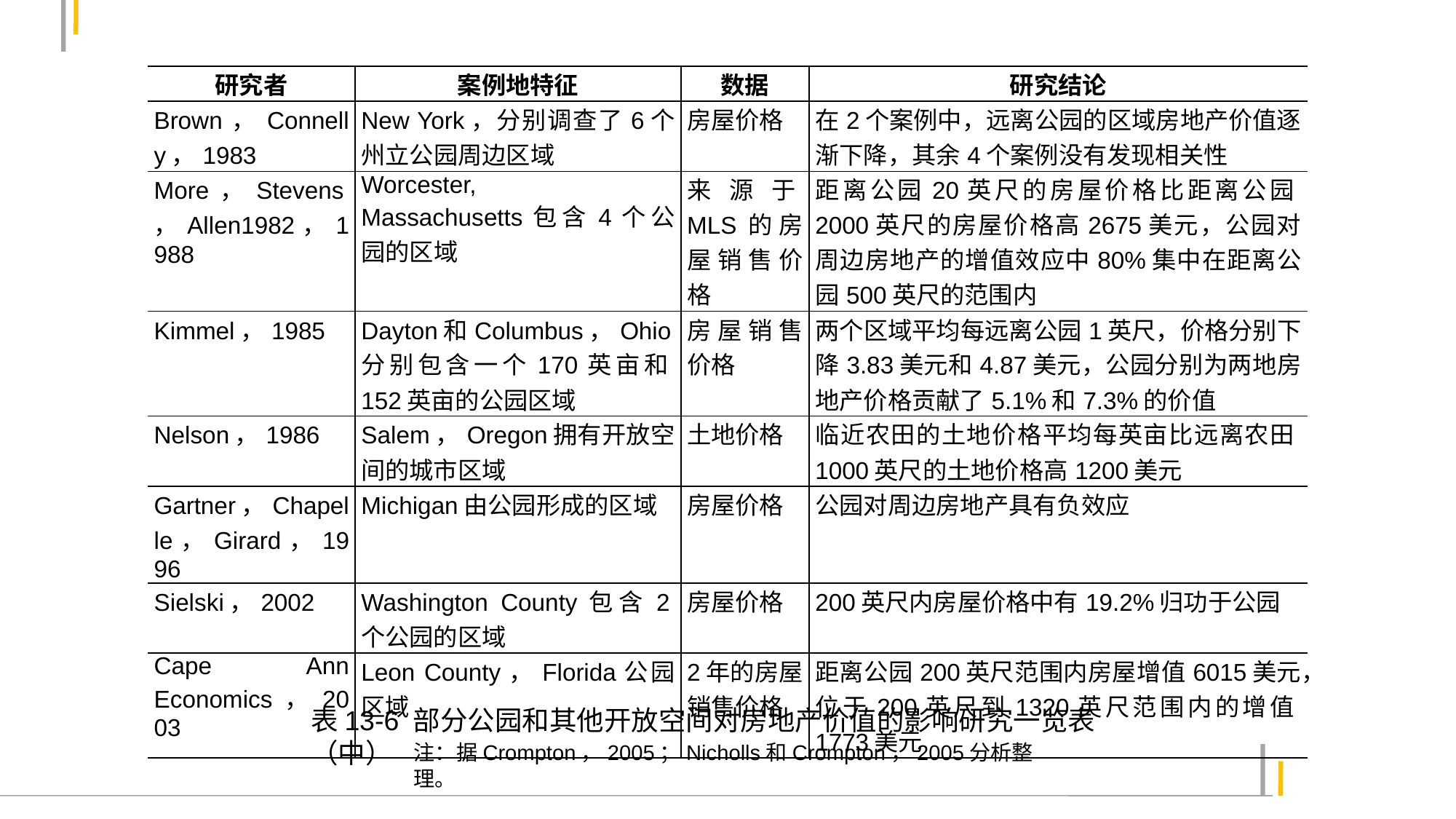

| 研究者 | 案例地特征 | 数据 | 研究结论 |
| --- | --- | --- | --- |
| Brown，Connelly，1983 | New York，分别调查了6个州立公园周边区域 | 房屋价格 | 在2个案例中，远离公园的区域房地产价值逐渐下降，其余4个案例没有发现相关性 |
| More，Stevens，Allen1982，1988 | Worcester, Massachusetts包含4个公园的区域 | 来源于MLS的房屋销售价格 | 距离公园20英尺的房屋价格比距离公园2000英尺的房屋价格高2675美元，公园对周边房地产的增值效应中80%集中在距离公园500英尺的范围内 |
| Kimmel，1985 | Dayton和Columbus，Ohio分别包含一个170英亩和152英亩的公园区域 | 房屋销售价格 | 两个区域平均每远离公园1英尺，价格分别下降3.83美元和4.87美元，公园分别为两地房地产价格贡献了5.1%和7.3%的价值 |
| Nelson，1986 | Salem，Oregon拥有开放空间的城市区域 | 土地价格 | 临近农田的土地价格平均每英亩比远离农田1000英尺的土地价格高1200美元 |
| Gartner，Chapelle，Girard，1996 | Michigan由公园形成的区域 | 房屋价格 | 公园对周边房地产具有负效应 |
| Sielski，2002 | Washington County包含2个公园的区域 | 房屋价格 | 200英尺内房屋价格中有19.2%归功于公园 |
| Cape Ann Economics，2003 | Leon County，Florida公园区域 | 2年的房屋销售价格 | 距离公园200英尺范围内房屋增值6015美元，位于200英尺到1320英尺范围内的增值1773美元 |

表13-6 部分公园和其他开放空间对房地产价值的影响研究一览表（中）
注：据Crompton，2005；Nicholls和Crompton，2005分析整理。